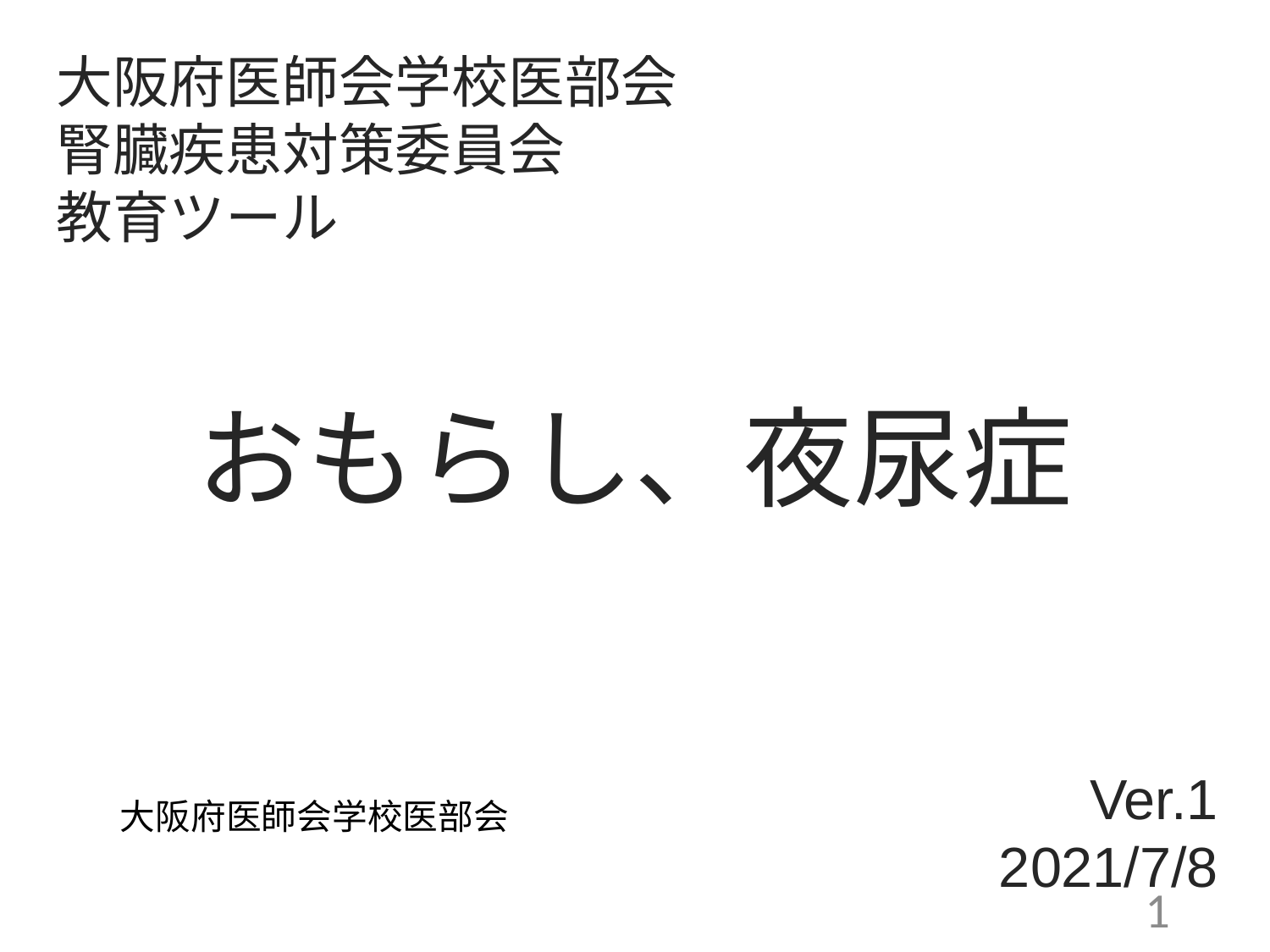

大阪府医師会学校医部会
腎臓疾患対策委員会
教育ツール
おもらし、夜尿症
Ver.1
2021/7/8
大阪府医師会学校医部会
1